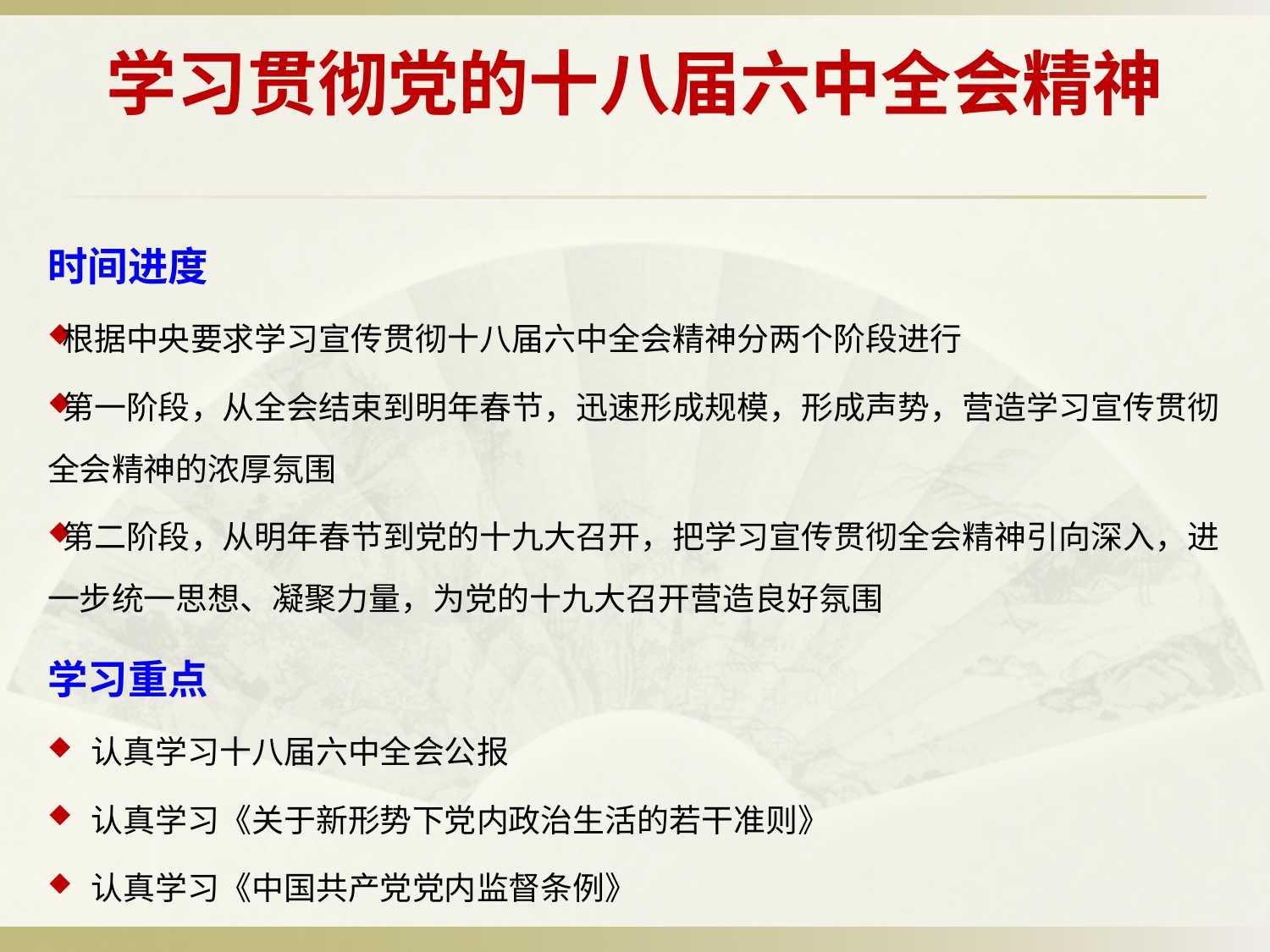

# 学习贯彻党的十八届六中全会精神
时间进度
根据中央要求学习宣传贯彻十八届六中全会精神分两个阶段进行
第一阶段，从全会结束到明年春节，迅速形成规模，形成声势，营造学习宣传贯彻全会精神的浓厚氛围
第二阶段，从明年春节到党的十九大召开，把学习宣传贯彻全会精神引向深入，进一步统一思想、凝聚力量，为党的十九大召开营造良好氛围
学习重点
认真学习十八届六中全会公报
认真学习《关于新形势下党内政治生活的若干准则》
认真学习《中国共产党党内监督条例》